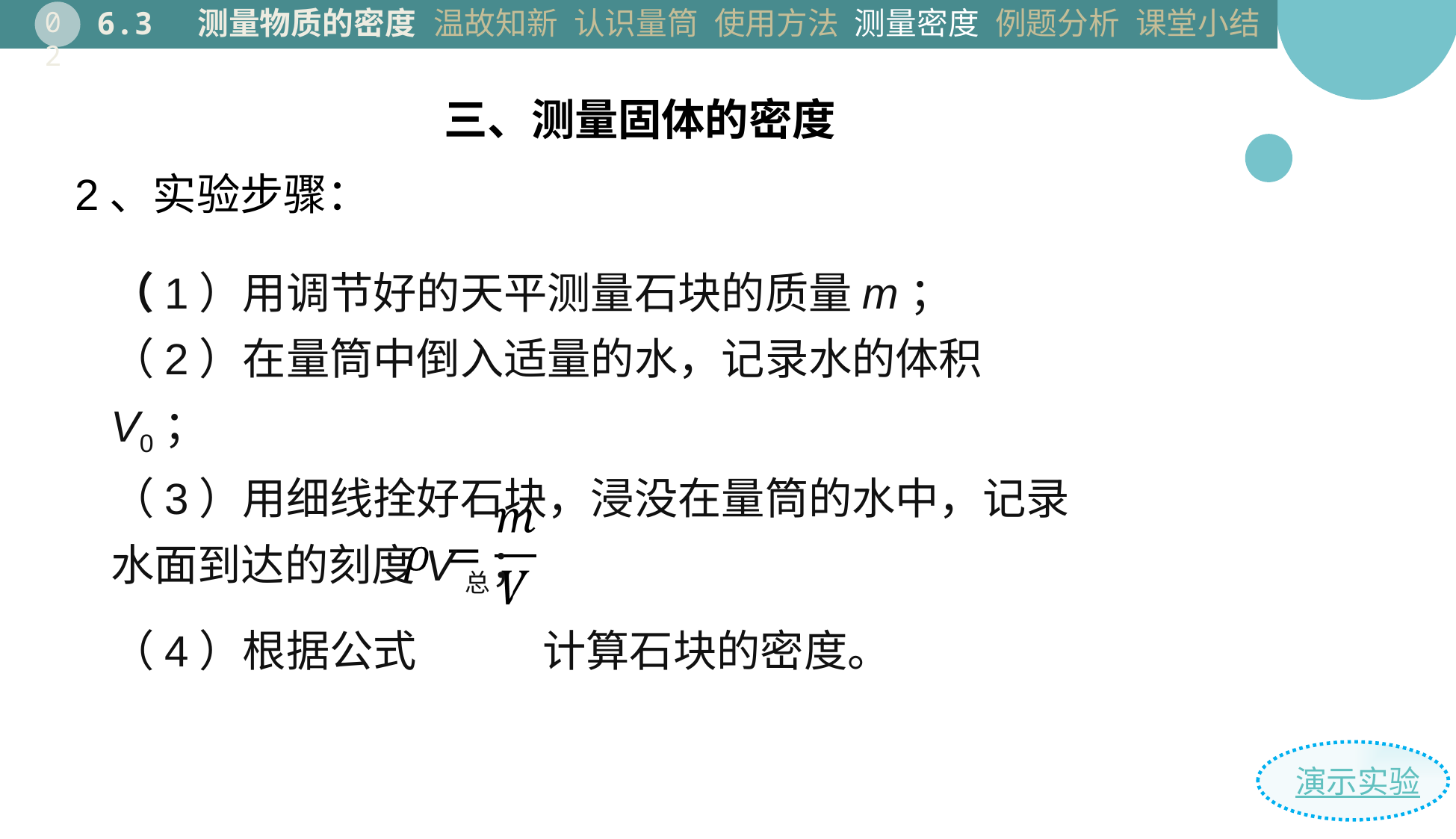

温故知新
认识量筒
使用方法
测量密度
例题分析
课堂小结
6.3  测量物质的密度

02

三、测量固体的密度

2、实验步骤：
（1）用调节好的天平测量石块的质量m；
（2）在量筒中倒入适量的水，记录水的体积V0；
（3）用细线拴好石块，浸没在量筒的水中，记录水面到达的刻度V总；
（4）根据公式             计算石块的密度。

演示实验